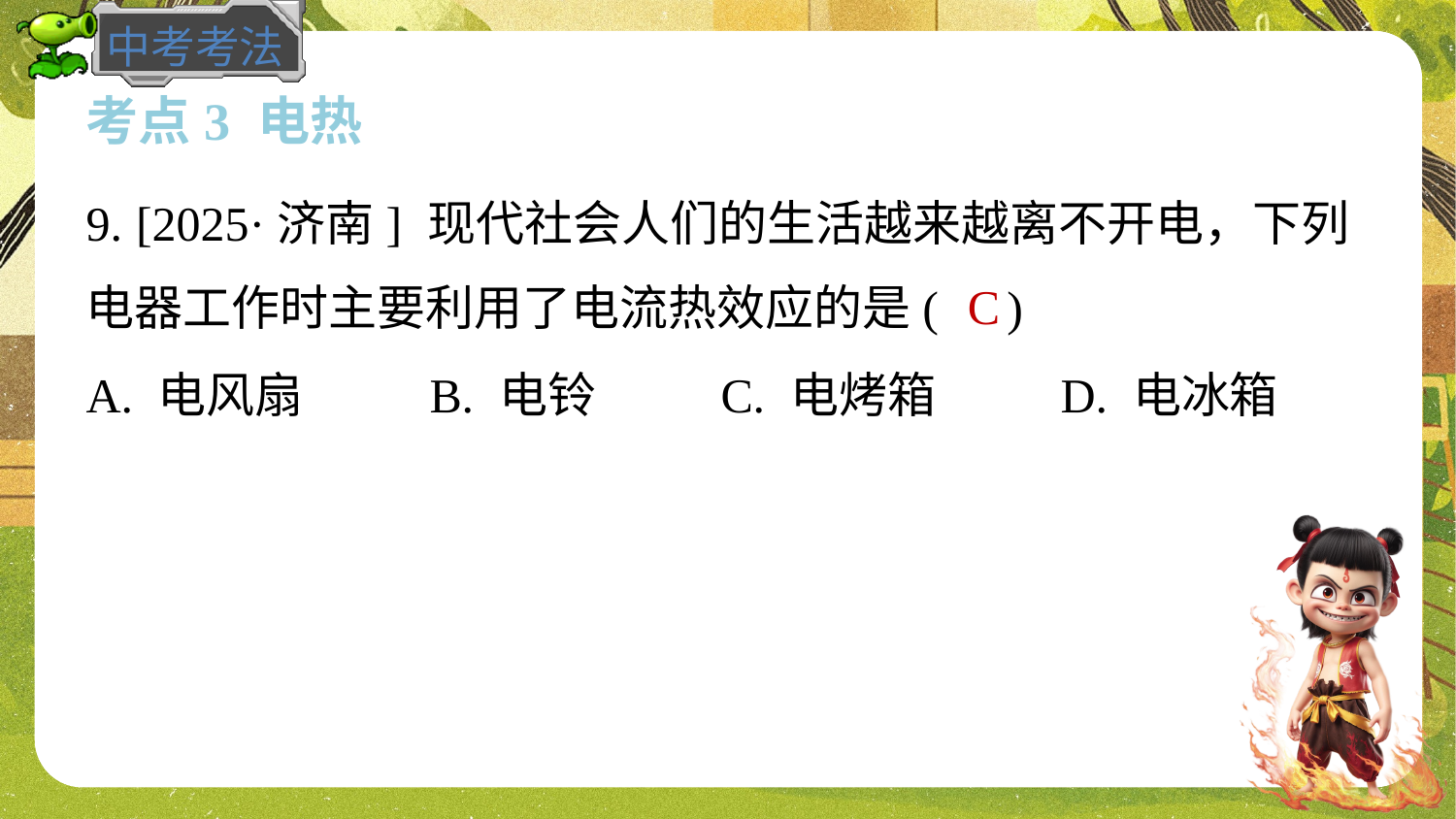

考点3 电热
9. [2025·济南] 现代社会人们的生活越来越离不开电，下列
电器工作时主要利用了电流热效应的是(     )
C
A. 电风扇	B. 电铃	C. 电烤箱	D. 电冰箱